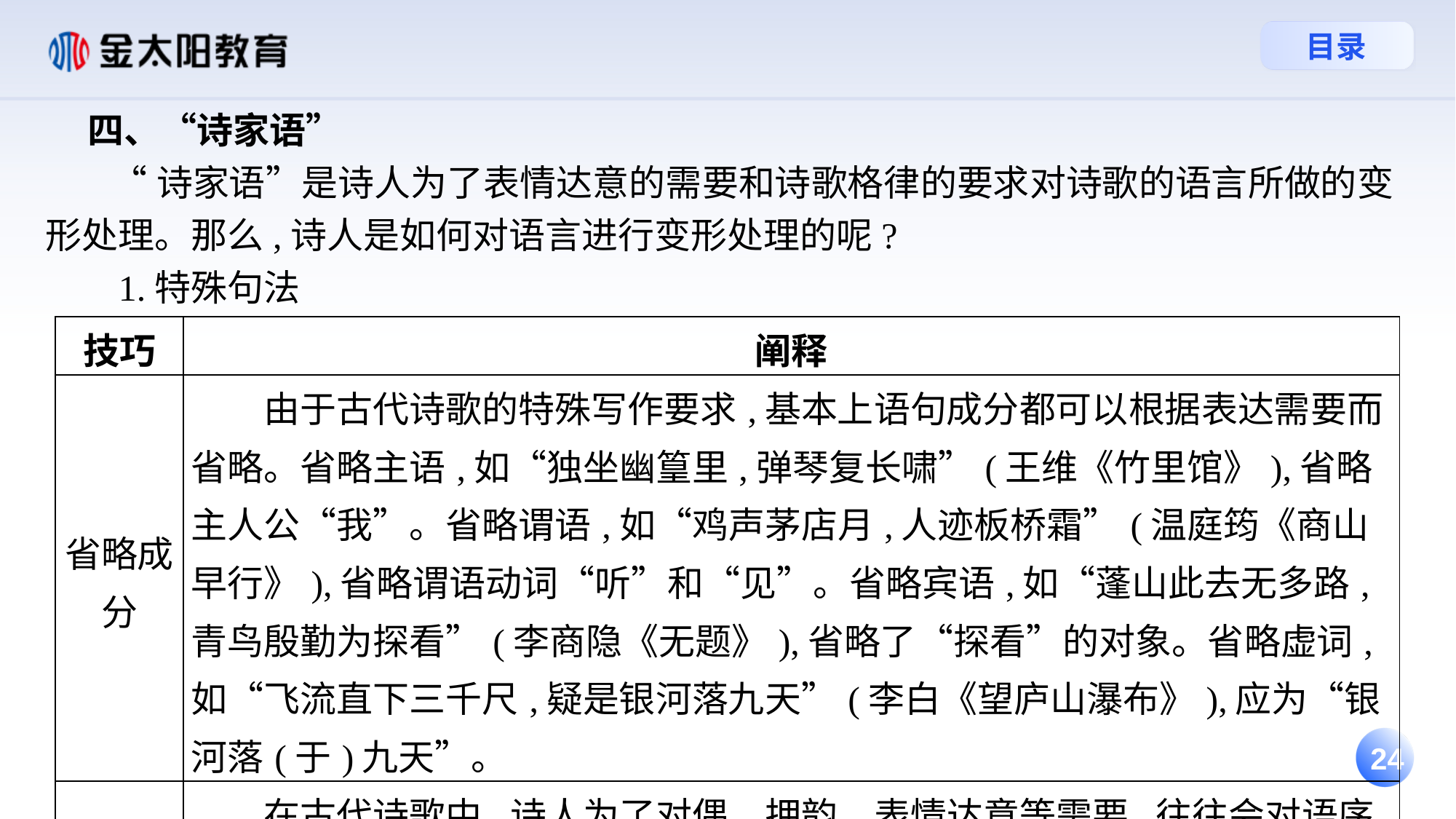

四、“诗家语”
        “诗家语”是诗人为了表情达意的需要和诗歌格律的要求对诗歌的语言所做的变形处理。那么,诗人是如何对语言进行变形处理的呢?
        1.特殊句法
| 技巧 | 阐释 |
| --- | --- |
| 省略成分 | 由于古代诗歌的特殊写作要求,基本上语句成分都可以根据表达需要而省略。省略主语,如“独坐幽篁里,弹琴复长啸”(王维《竹里馆》),省略主人公“我”。省略谓语,如“鸡声茅店月,人迹板桥霜”(温庭筠《商山早行》),省略谓语动词“听”和“见”。省略宾语,如“蓬山此去无多路,青鸟殷勤为探看”(李商隐《无题》),省略了“探看”的对象。省略虚词,如“飞流直下三千尺,疑是银河落九天”(李白《望庐山瀑布》),应为“银河落(于)九天”。 |
| 倒装结构 | 在古代诗歌中,诗人为了对偶、押韵、表情达意等需要,往往会对语序进行调整。如“千古江山,英雄无觅,孙仲谋处”,正常语序应为“千古江山,无处觅英雄孙仲谋”。 |